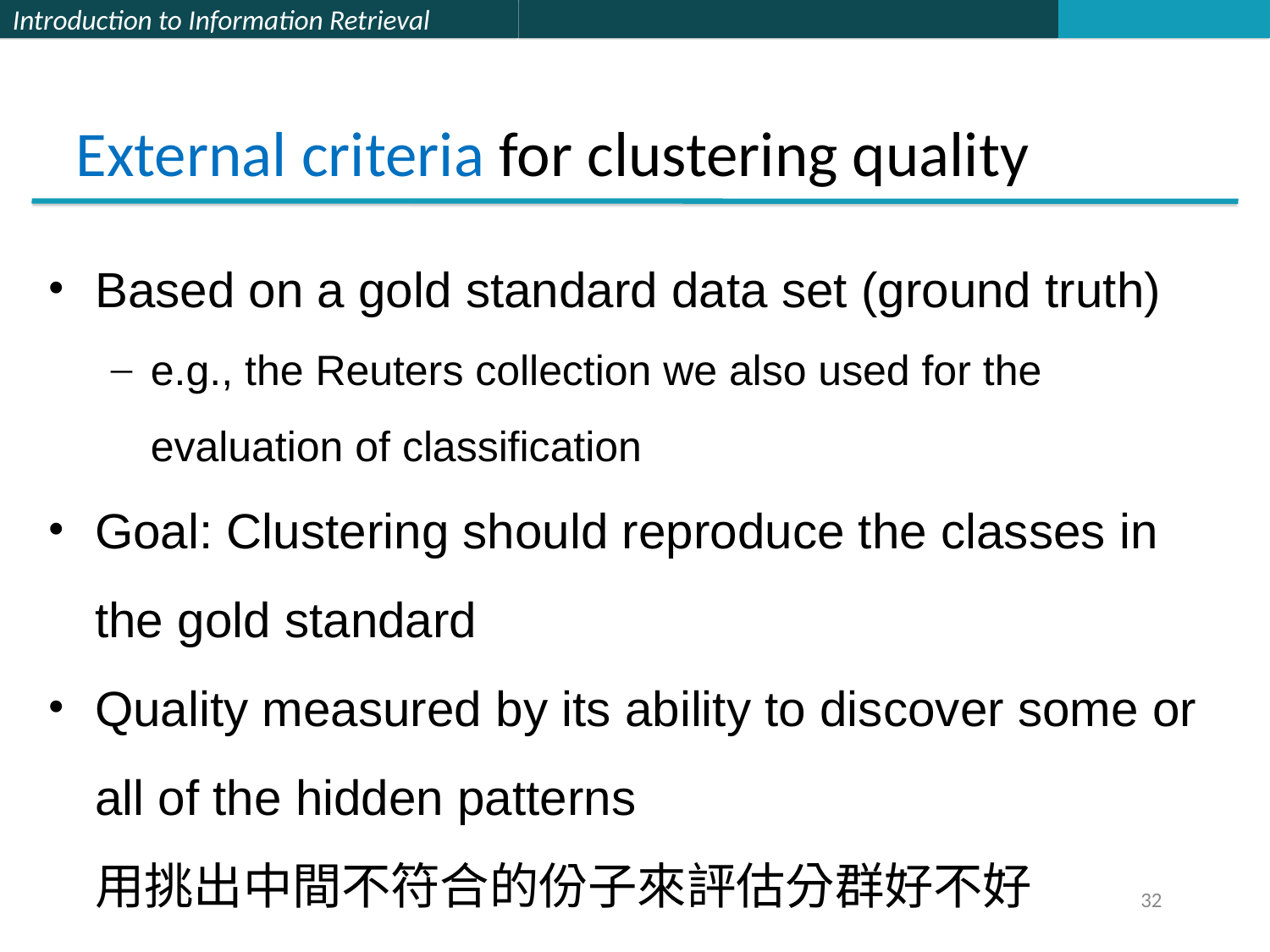

# External criteria for clustering quality
Based on a gold standard data set (ground truth)
e.g., the Reuters collection we also used for the evaluation of classification
Goal: Clustering should reproduce the classes in the gold standard
Quality measured by its ability to discover some or all of the hidden patterns
	用挑出中間不符合的份子來評估分群好不好
32